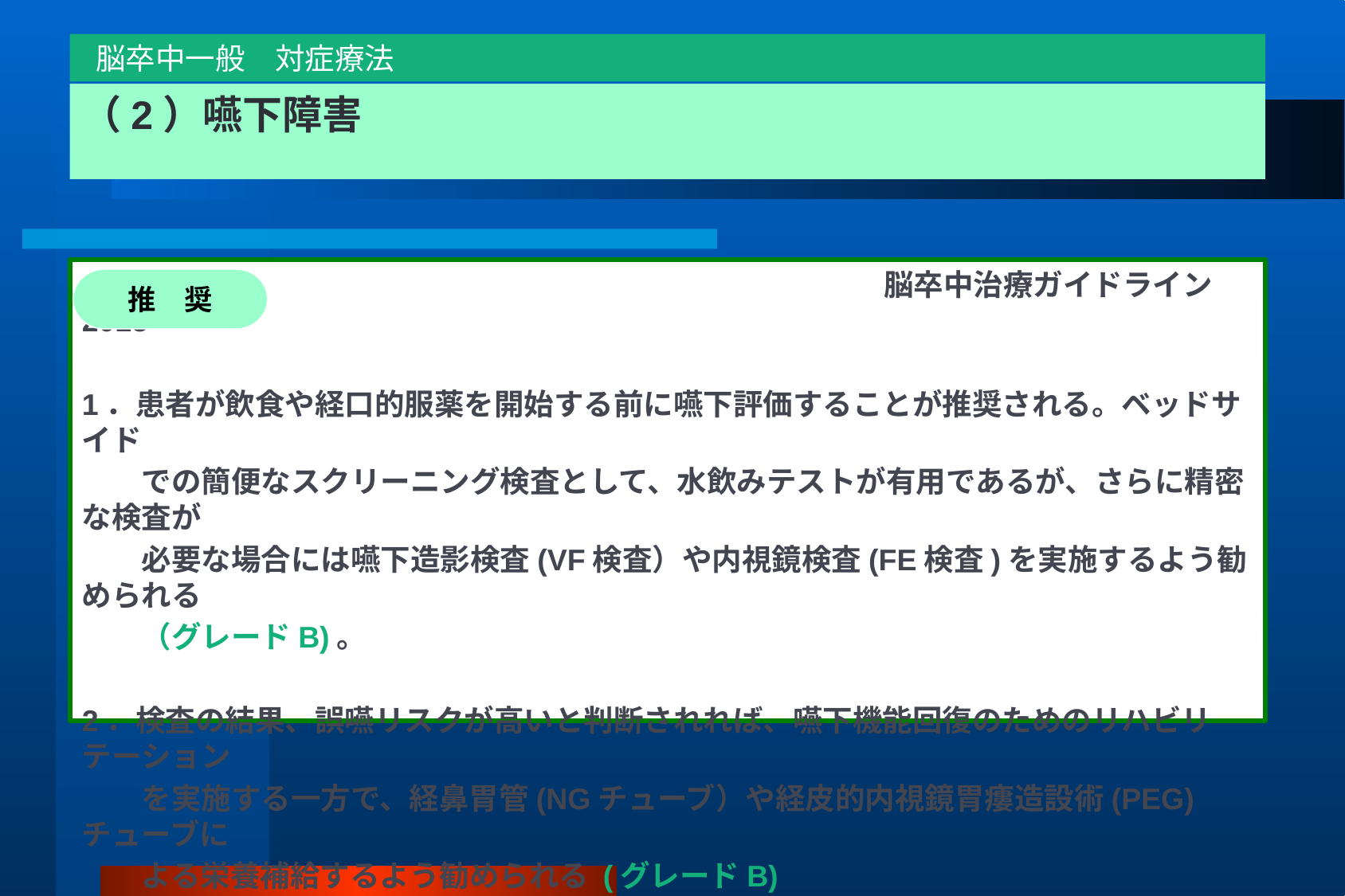

脳卒中一般　対症療法
（2）嚥下障害

					　　　                 脳卒中治療ガイドライン2015

1．患者が飲食や経口的服薬を開始する前に嚥下評価することが推奨される。ベッドサイド
　　での簡便なスクリーニング検査として、水飲みテストが有用であるが、さらに精密な検査が
　　必要な場合には嚥下造影検査(VF検査）や内視鏡検査(FE検査)を実施するよう勧められる
　　（グレードB)。

2．検査の結果、誤嚥リスクが高いと判断されれば、嚥下機能回復のためのリハビリテーション
　　を実施する一方で、経鼻胃管(NGチューブ）や経皮的内視鏡胃瘻造設術(PEG)チューブに
　　よる栄養補給するよう勧められる (グレードB)

推　奨